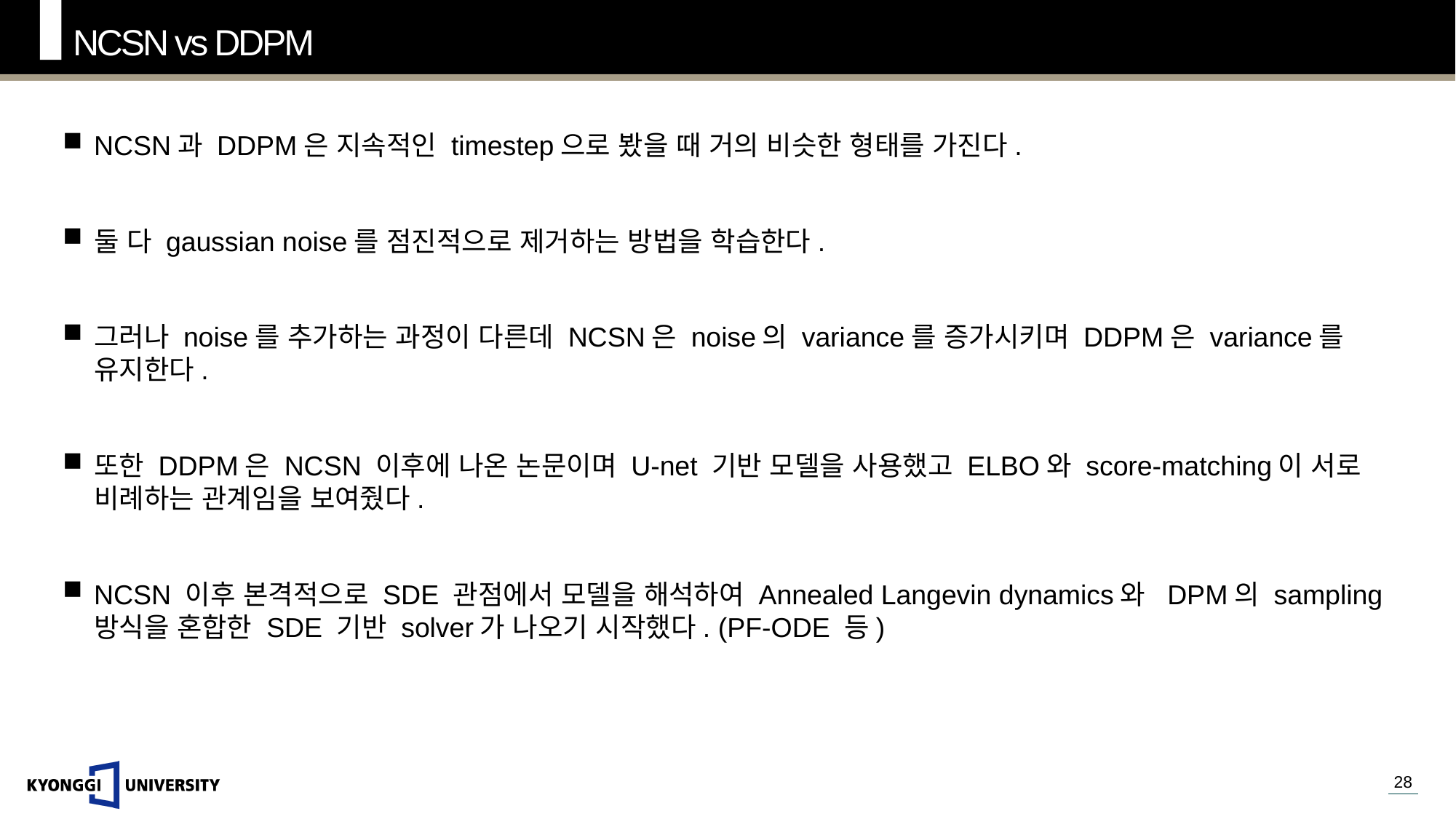

NCSN vs DDPM
NCSN과 DDPM은 지속적인 timestep으로 봤을 때 거의 비슷한 형태를 가진다.

둘 다 gaussian noise를 점진적으로 제거하는 방법을 학습한다.

그러나 noise를 추가하는 과정이 다른데 NCSN은 noise의 variance를 증가시키며 DDPM은 variance를 유지한다.

또한 DDPM은 NCSN 이후에 나온 논문이며 U-net 기반 모델을 사용했고 ELBO와 score-matching이 서로 비례하는 관계임을 보여줬다.

NCSN 이후 본격적으로 SDE 관점에서 모델을 해석하여 Annealed Langevin dynamics와  DPM의 sampling 방식을 혼합한 SDE 기반 solver가 나오기 시작했다. (PF-ODE 등)